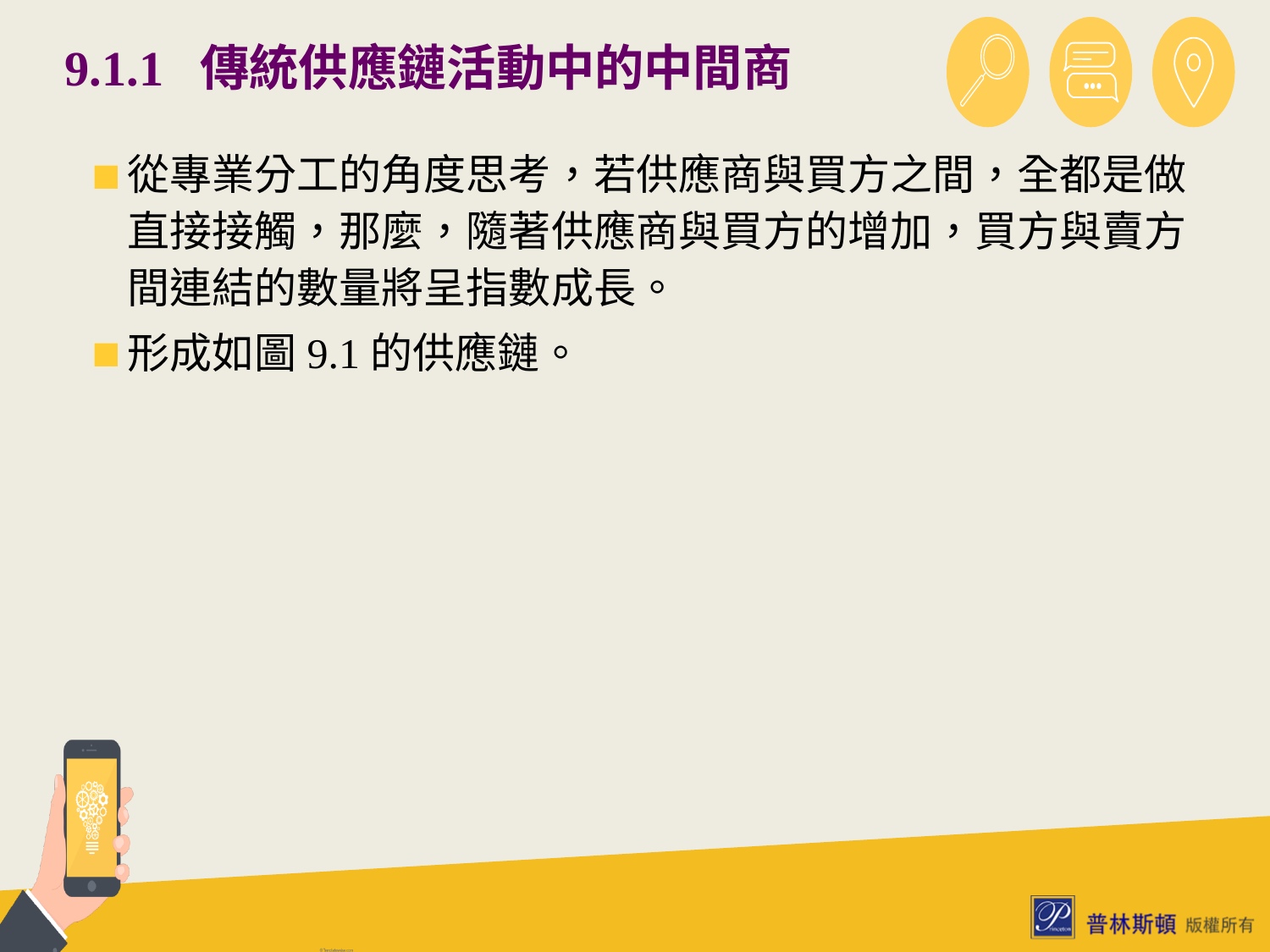

# 9.1.1  傳統供應鏈活動中的中間商
從專業分工的角度思考，若供應商與買方之間，全都是做直接接觸，那麼，隨著供應商與買方的增加，買方與賣方間連結的數量將呈指數成長。
形成如圖9.1的供應鏈。